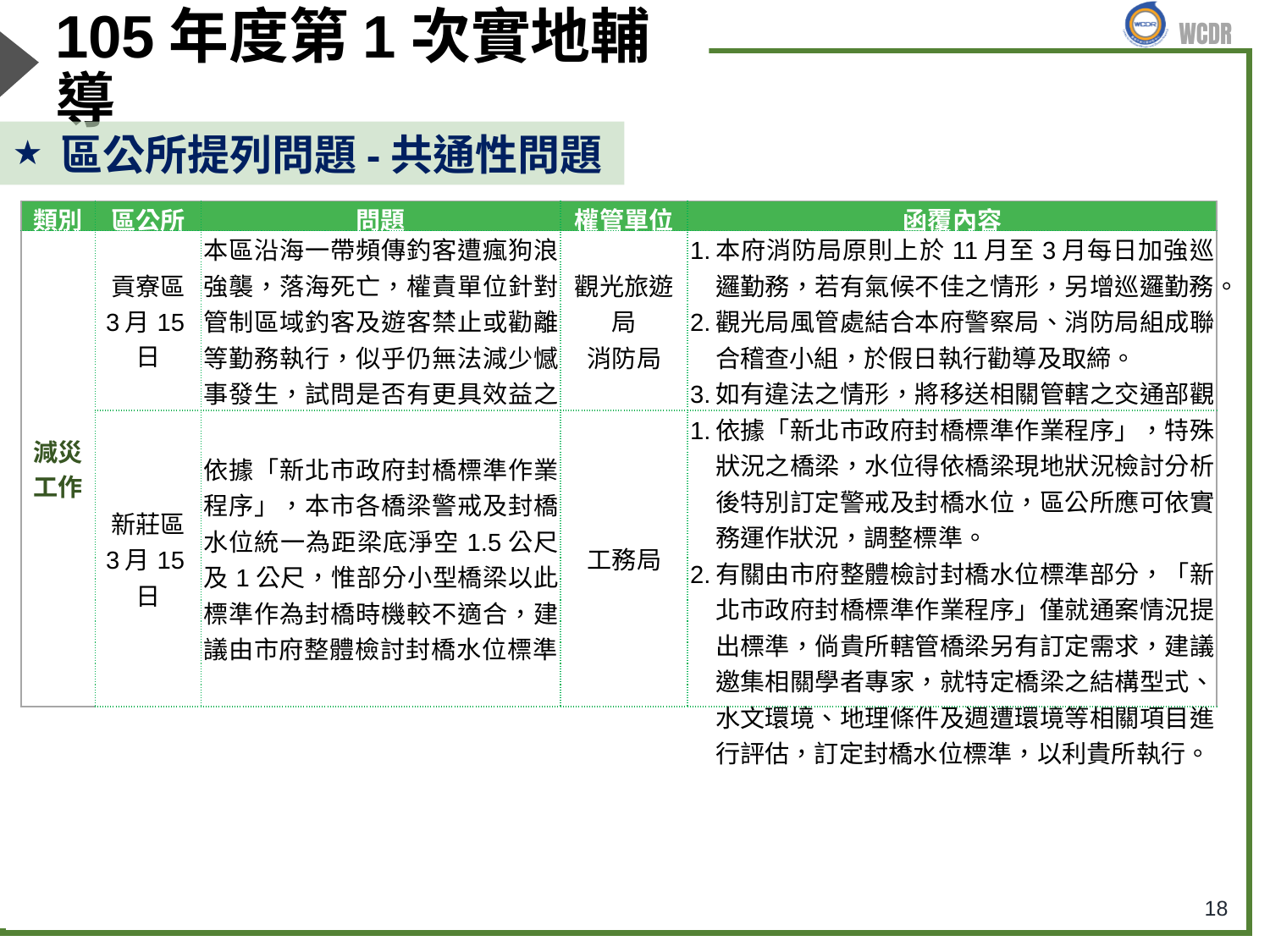

# 105年度第1次實地輔導
區公所提列問題-共通性問題
| 類別 | 區公所 | 問題 | 權管單位 | 函覆內容 |
| --- | --- | --- | --- | --- |
| 減災工作 | 貢寮區 3月15日 | 本區沿海一帶頻傳釣客遭瘋狗浪強襲，落海死亡，權責單位針對管制區域釣客及遊客禁止或勸離等勤務執行，似乎仍無法減少憾事發生，試問是否有更具效益之方法? | 觀光旅遊局 消防局 | 本府消防局原則上於11月至3月每日加強巡邏勤務，若有氣候不佳之情形，另增巡邏勤務。 觀光局風管處結合本府警察局、消防局組成聯合稽查小組，於假日執行勸導及取締。 如有違法之情形，將移送相關管轄之交通部觀光局風管處，依據發展觀光條例進行處分。 |
|  | 新莊區 3月15日 | 依據「新北市政府封橋標準作業程序」，本市各橋梁警戒及封橋水位統一為距梁底淨空1.5公尺及1公尺，惟部分小型橋梁以此標準作為封橋時機較不適合，建議由市府整體檢討封橋水位標準。 | 工務局 | 依據「新北市政府封橋標準作業程序」，特殊狀況之橋梁，水位得依橋梁現地狀況檢討分析後特別訂定警戒及封橋水位，區公所應可依實務運作狀況，調整標準。 有關由市府整體檢討封橋水位標準部分，「新北市政府封橋標準作業程序」僅就通案情況提出標準，倘貴所轄管橋梁另有訂定需求，建議邀集相關學者專家，就特定橋梁之結構型式、水文環境、地理條件及週遭環境等相關項目進行評估，訂定封橋水位標準，以利貴所執行。 |
18